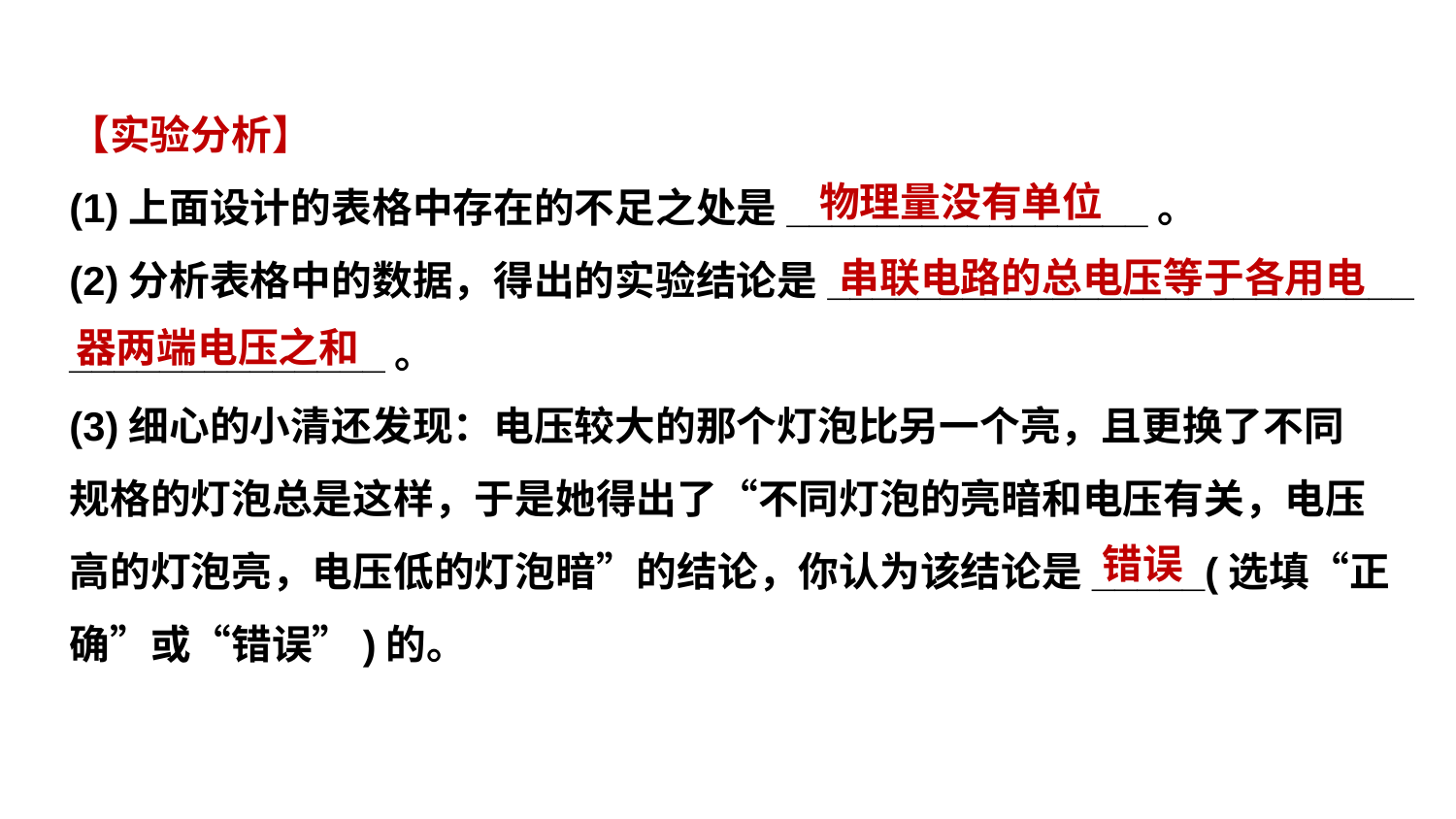

【实验分析】
(1)上面设计的表格中存在的不足之处是________________。
(2)分析表格中的数据，得出的实验结论是__________________________
______________。
(3)细心的小清还发现：电压较大的那个灯泡比另一个亮，且更换了不同
规格的灯泡总是这样，于是她得出了“不同灯泡的亮暗和电压有关，电压
高的灯泡亮，电压低的灯泡暗”的结论，你认为该结论是_____(选填“正
确”或“错误”)的。
物理量没有单位
串联电路的总电压等于各用电
器两端电压之和
错误